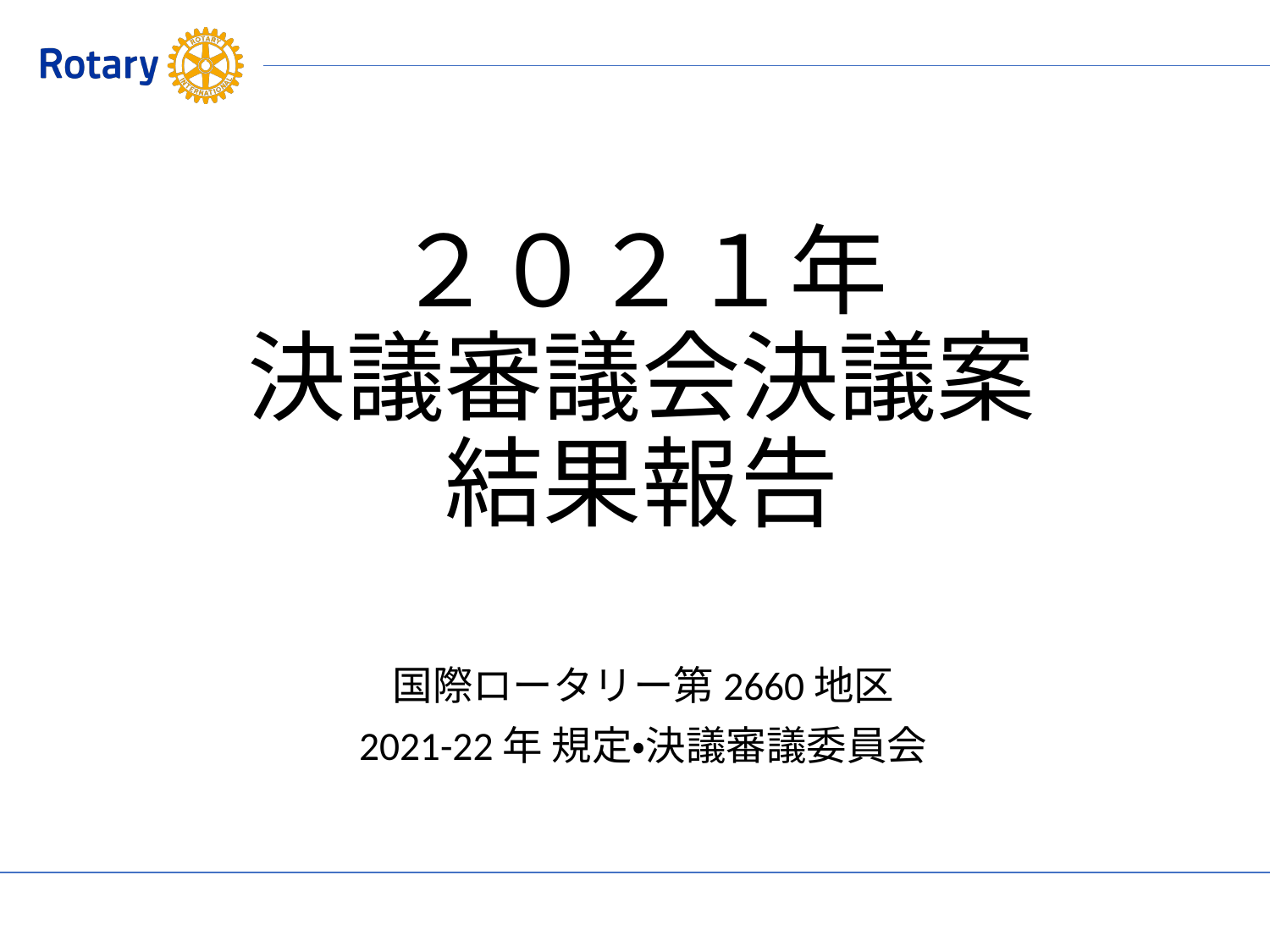

# ２０２１年 決議審議会決議案 結果報告
国際ロータリー第2660地区
2021-22年 規定・決議審議委員会